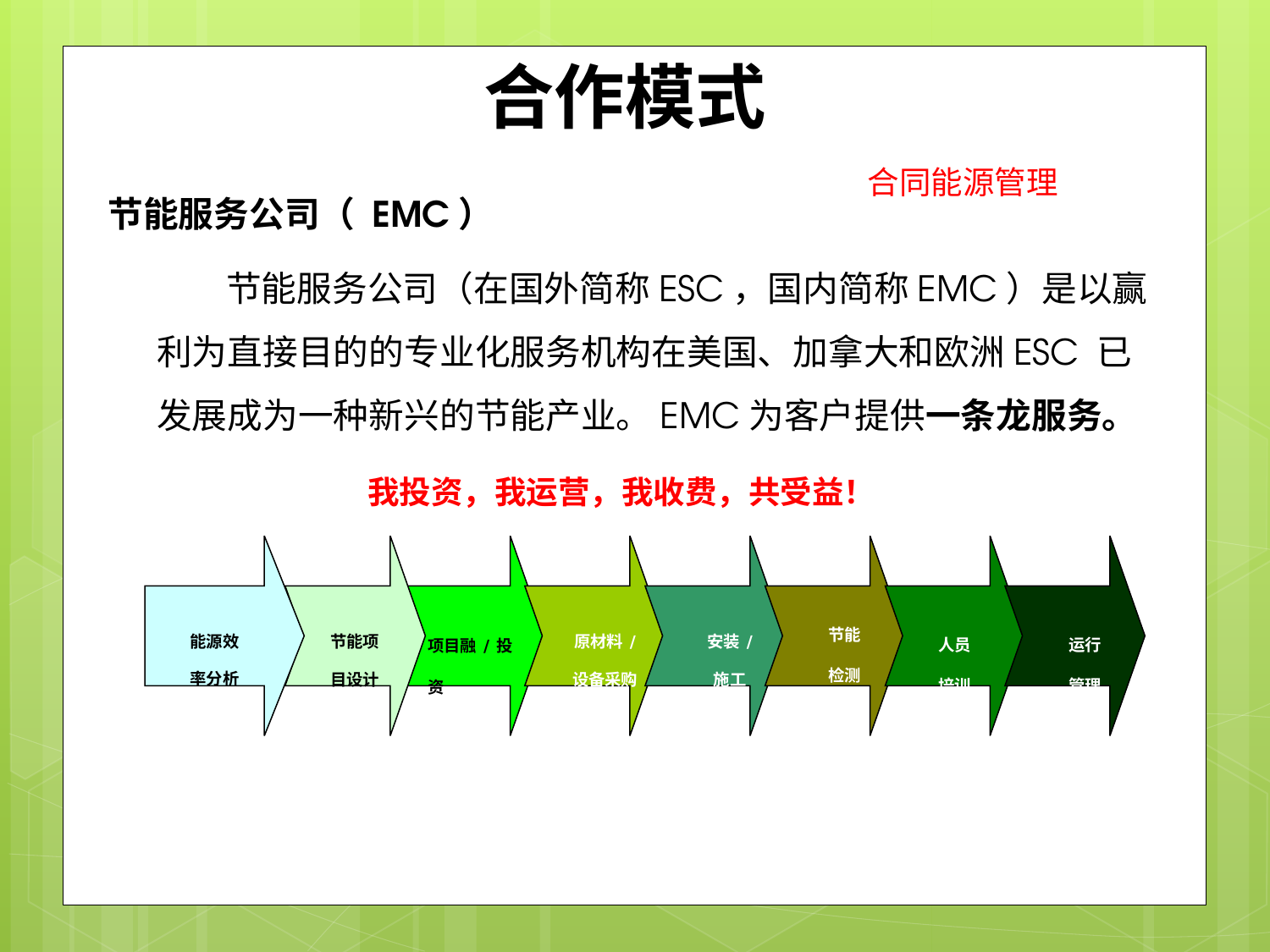

合作模式

节能服务公司（ EMC）
              节能服务公司（在国外简称ESC，国内简称EMC）是以赢利为直接目的的专业化服务机构在美国、加拿大和欧洲ESC 已发展成为一种新兴的节能产业。EMC为客户提供一条龙服务。

合同能源管理
我投资，我运营，我收费，共受益！

节能项
目设计
项目融/投资
原材料/
设备采购
安装/
施工
节能
检测
能源效
率分析
人员
培训
运行
管理